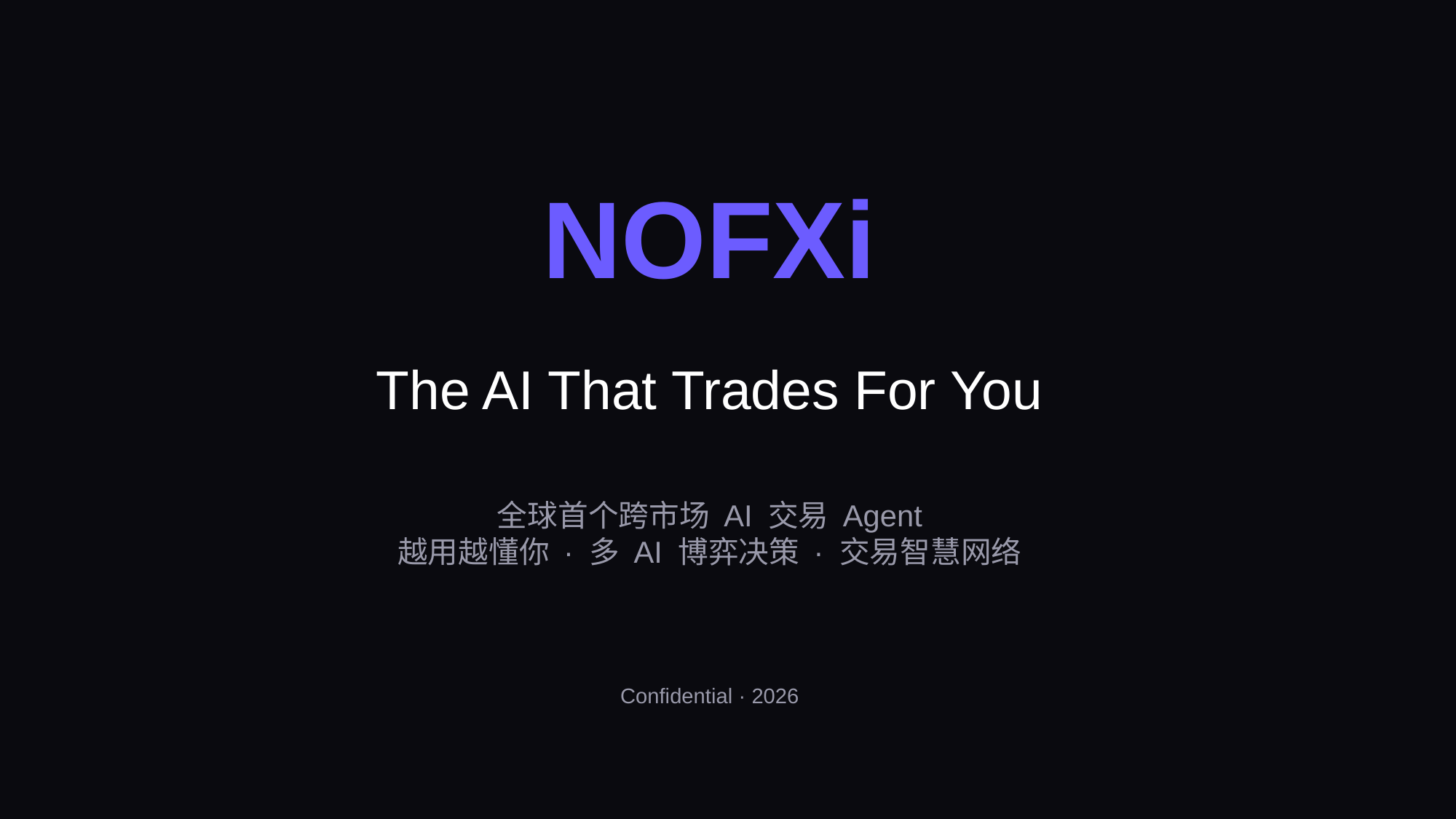

NOFXi
The AI That Trades For You
全球首个跨市场 AI 交易 Agent
越用越懂你 · 多 AI 博弈决策 · 交易智慧网络
Confidential · 2026